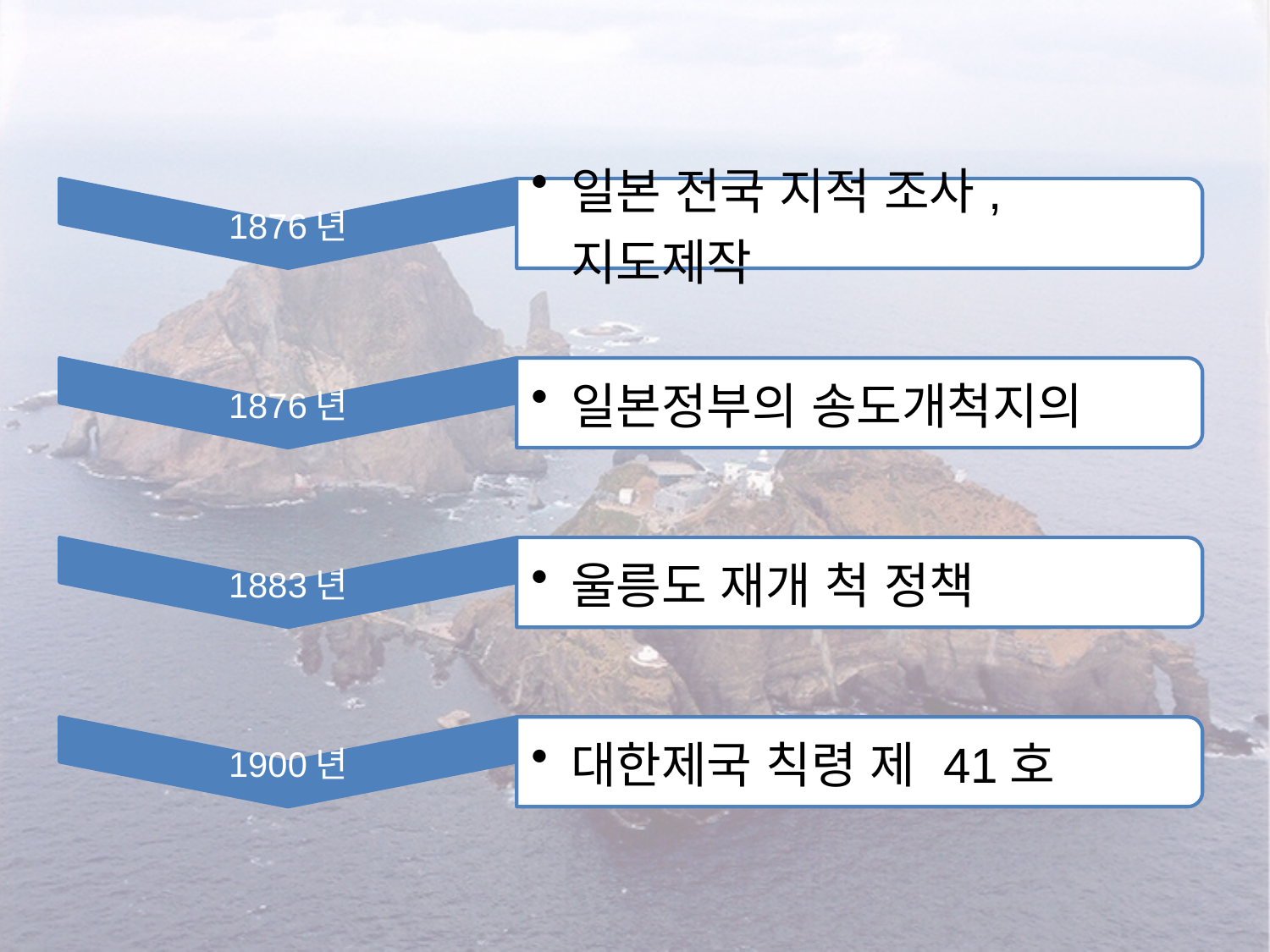

1876년
일본 전국 지적 조사, 지도제작
1883년
울릉도 재개 척 정책
1900년
대한제국 칙령 제 41호
1876년
일본정부의 송도개척지의